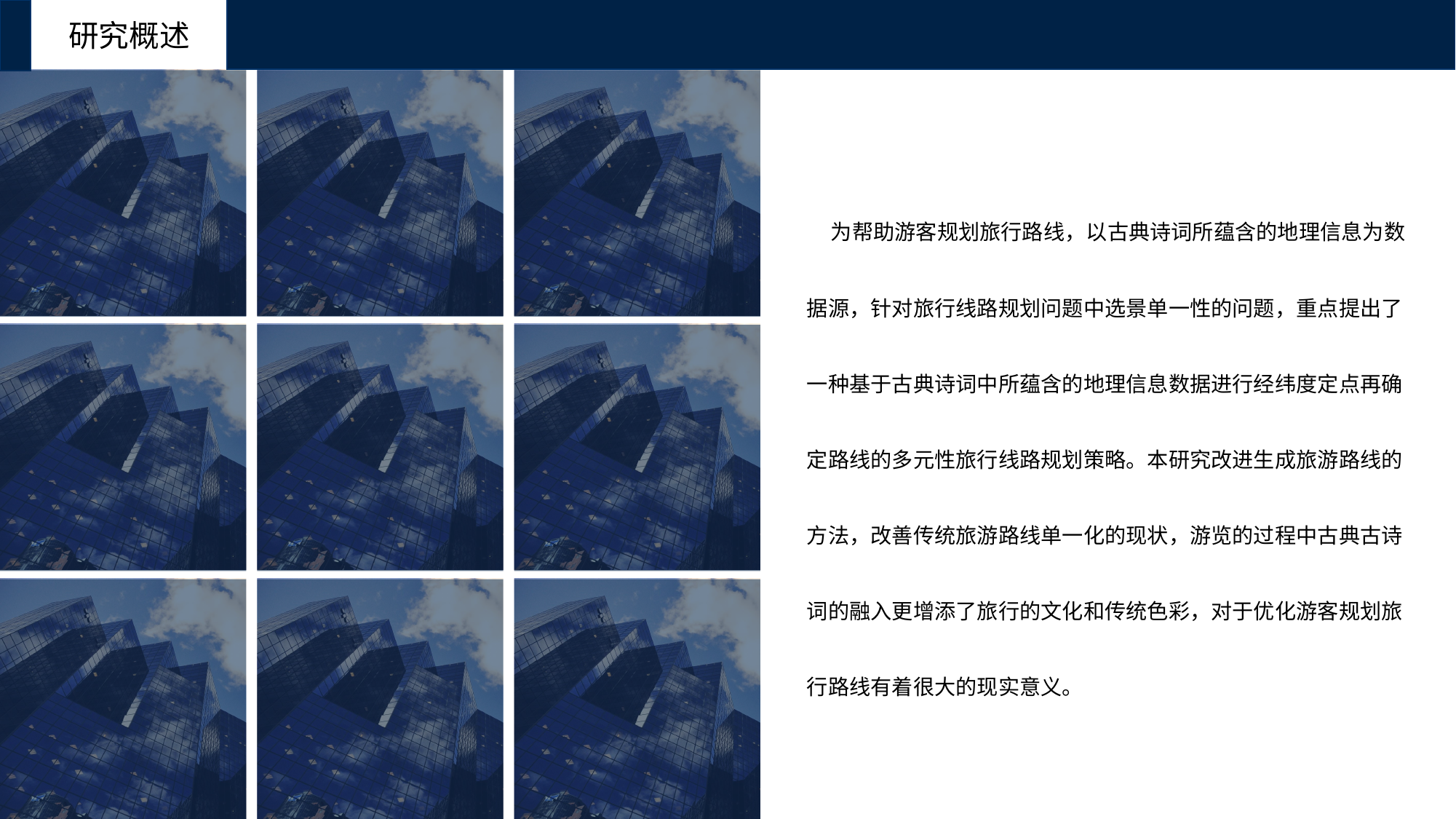

研究概述

    为帮助游客规划旅行路线，以古典诗词所蕴含的地理信息为数据源，针对旅行线路规划问题中选景单一性的问题，重点提出了一种基于古典诗词中所蕴含的地理信息数据进行经纬度定点再确定路线的多元性旅行线路规划策略。本研究改进生成旅游路线的方法，改善传统旅游路线单一化的现状，游览的过程中古典古诗词的融入更增添了旅行的文化和传统色彩，对于优化游客规划旅行路线有着很大的现实意义。